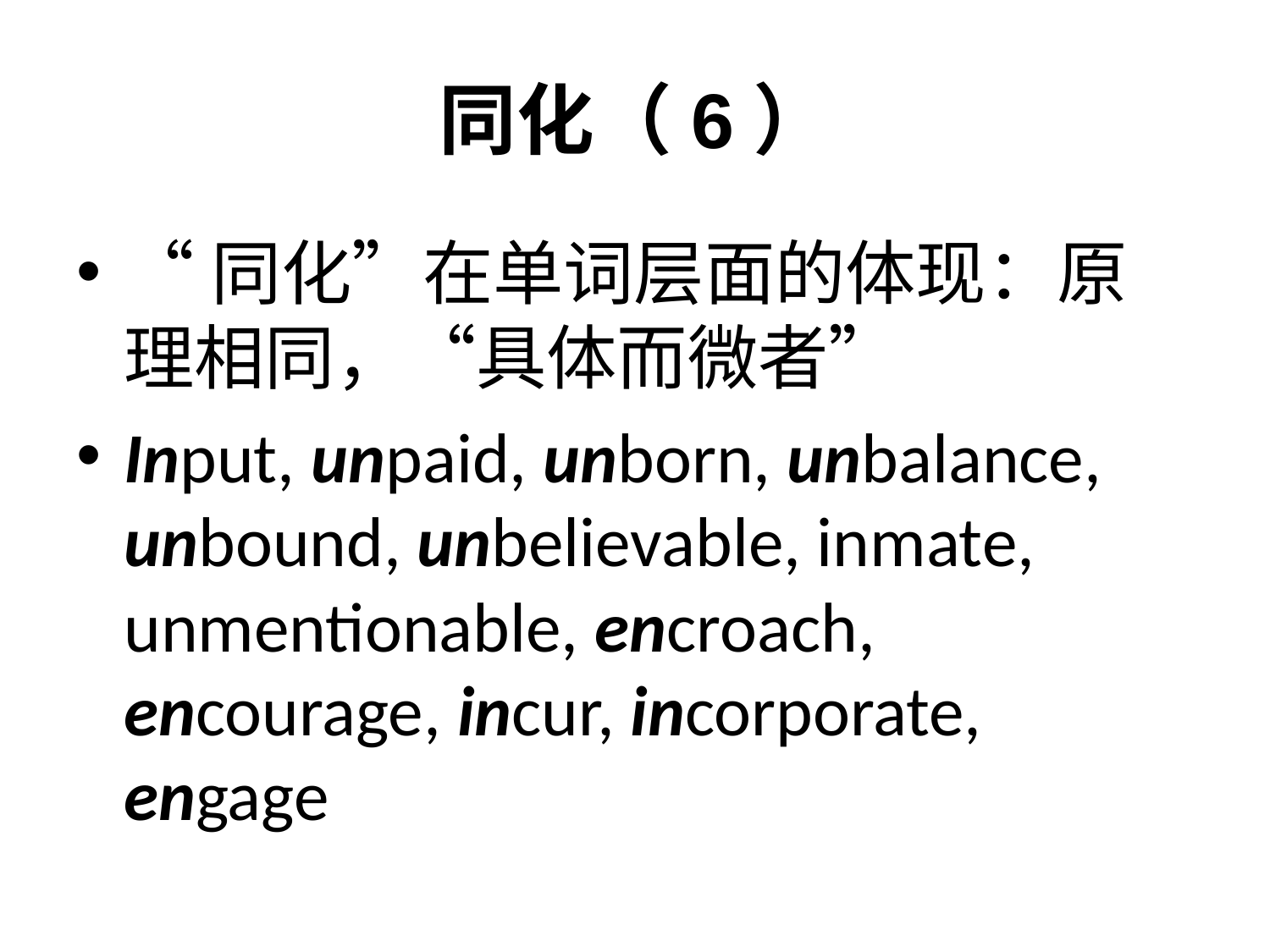

# 同化（6）
“同化”在单词层面的体现：原理相同，“具体而微者”
Input, unpaid, unborn, unbalance, unbound, unbelievable, inmate, unmentionable, encroach, encourage, incur, incorporate, engage